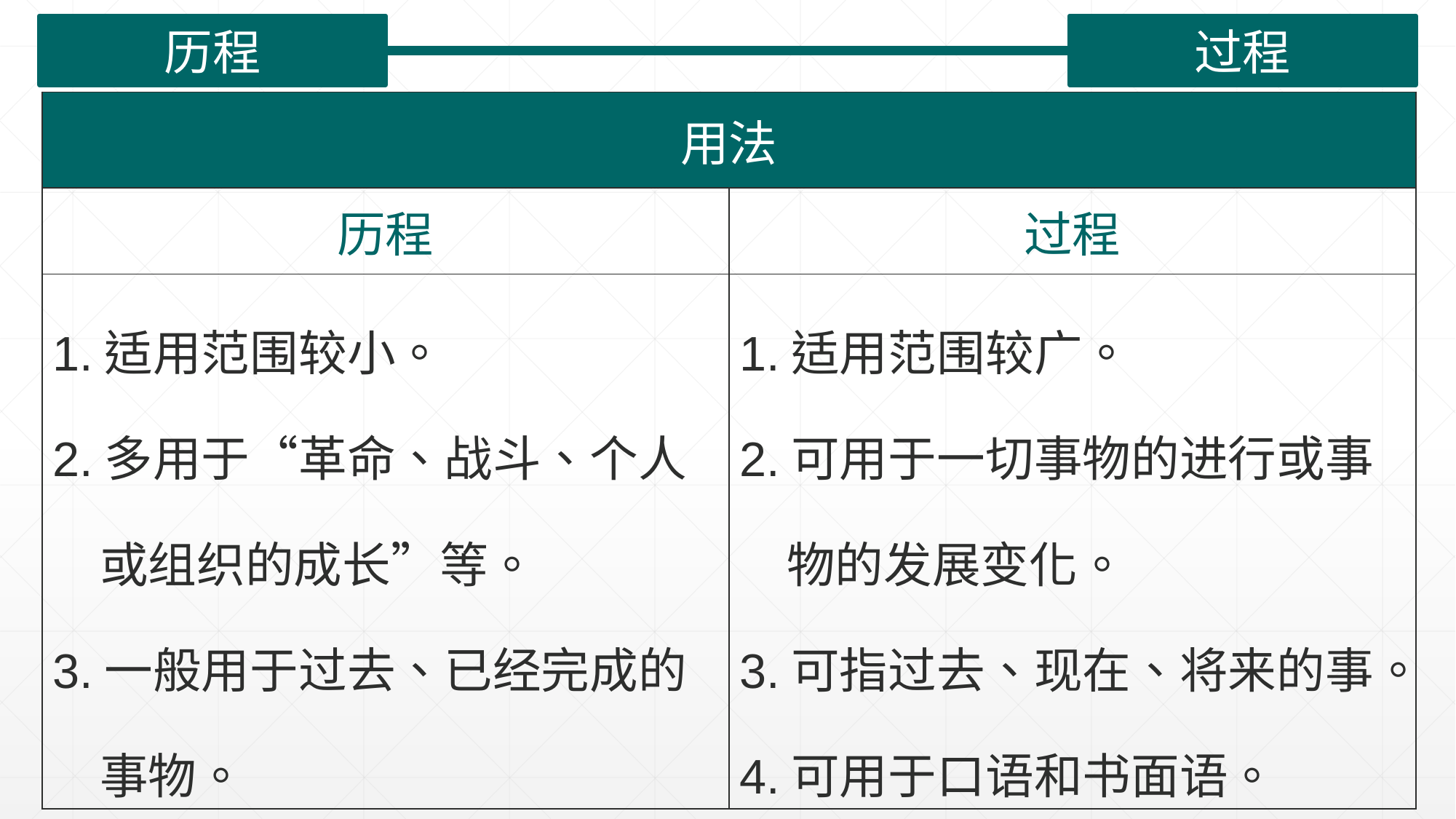

历程
过程
| 用法 |  |
| --- | --- |
| 历程 | 过程 |
| 1.适用范围较小。 2.多用于“革命、战斗、个人 或组织的成长”等。 3.一般用于过去、已经完成的 事物。 4.多用于书面语。 | 1.适用范围较广。 2.可用于一切事物的进行或事 物的发展变化。 3.可指过去、现在、将来的事。 4.可用于口语和书面语。 |
|  |
| --- |